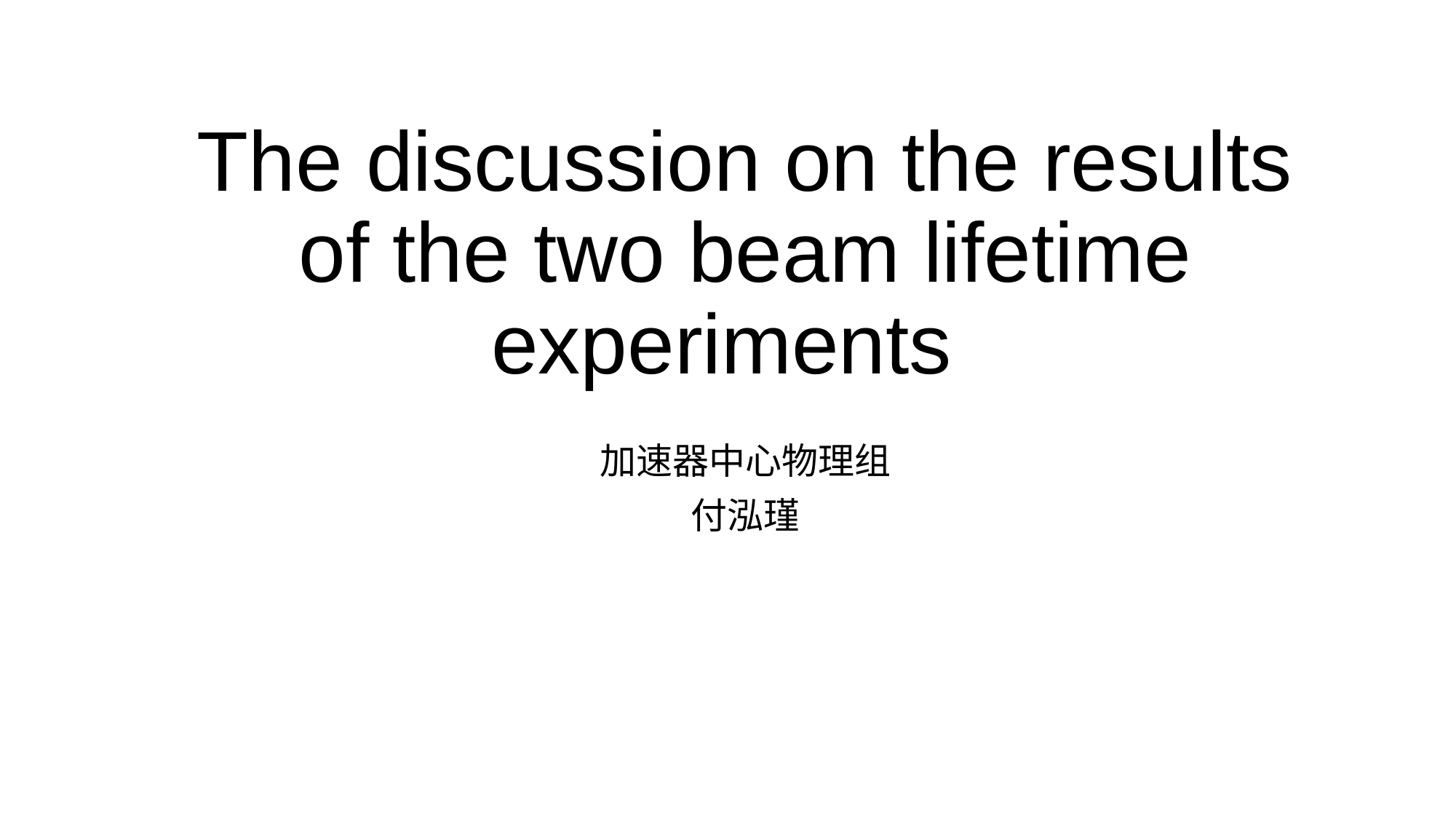

# The discussion on the results of the two beam lifetime experiments
加速器中心物理组
付泓瑾